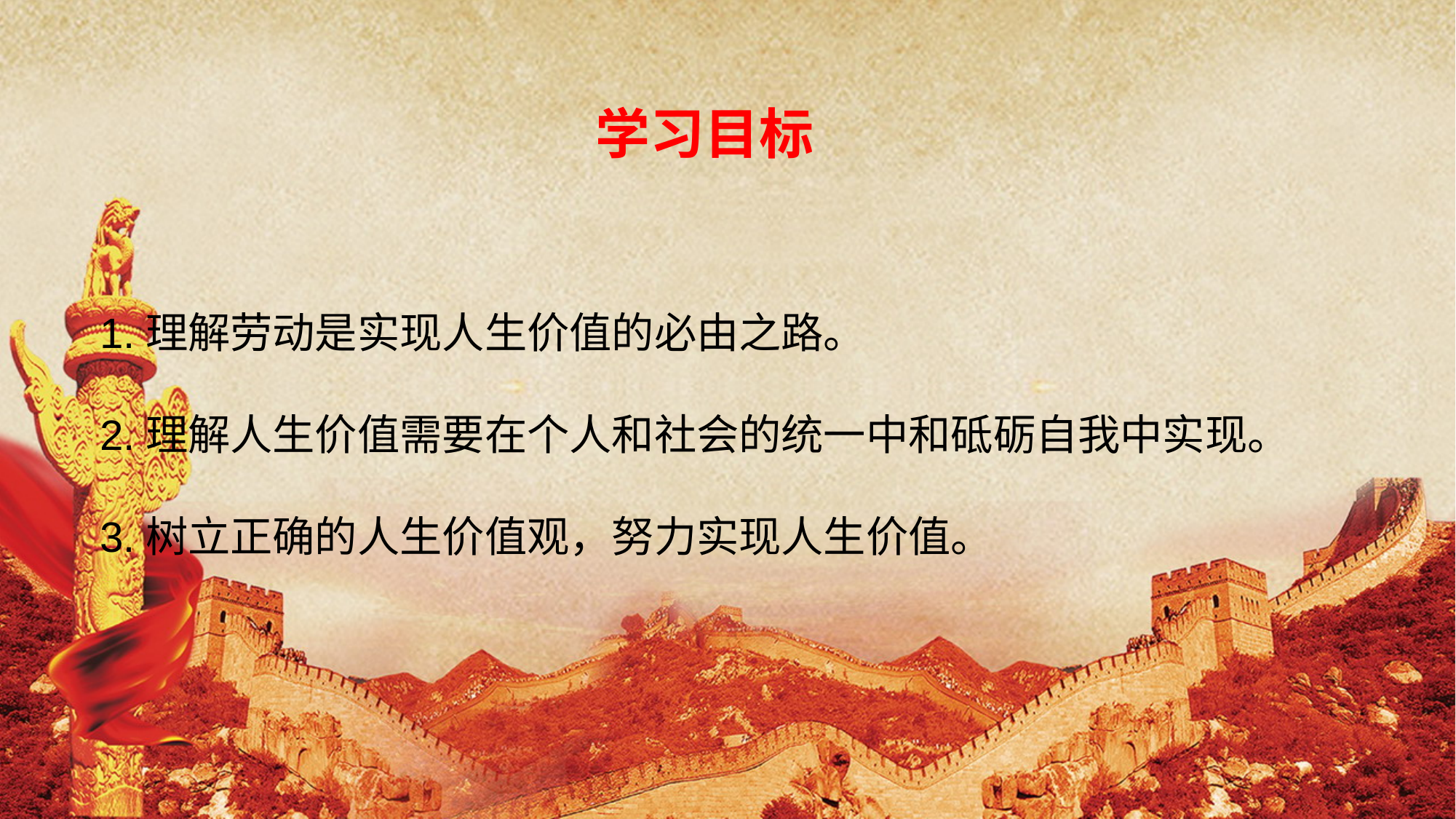

学习目标
1.理解劳动是实现人生价值的必由之路。
2.理解人生价值需要在个人和社会的统一中和砥砺自我中实现。
3.树立正确的人生价值观，努力实现人生价值。